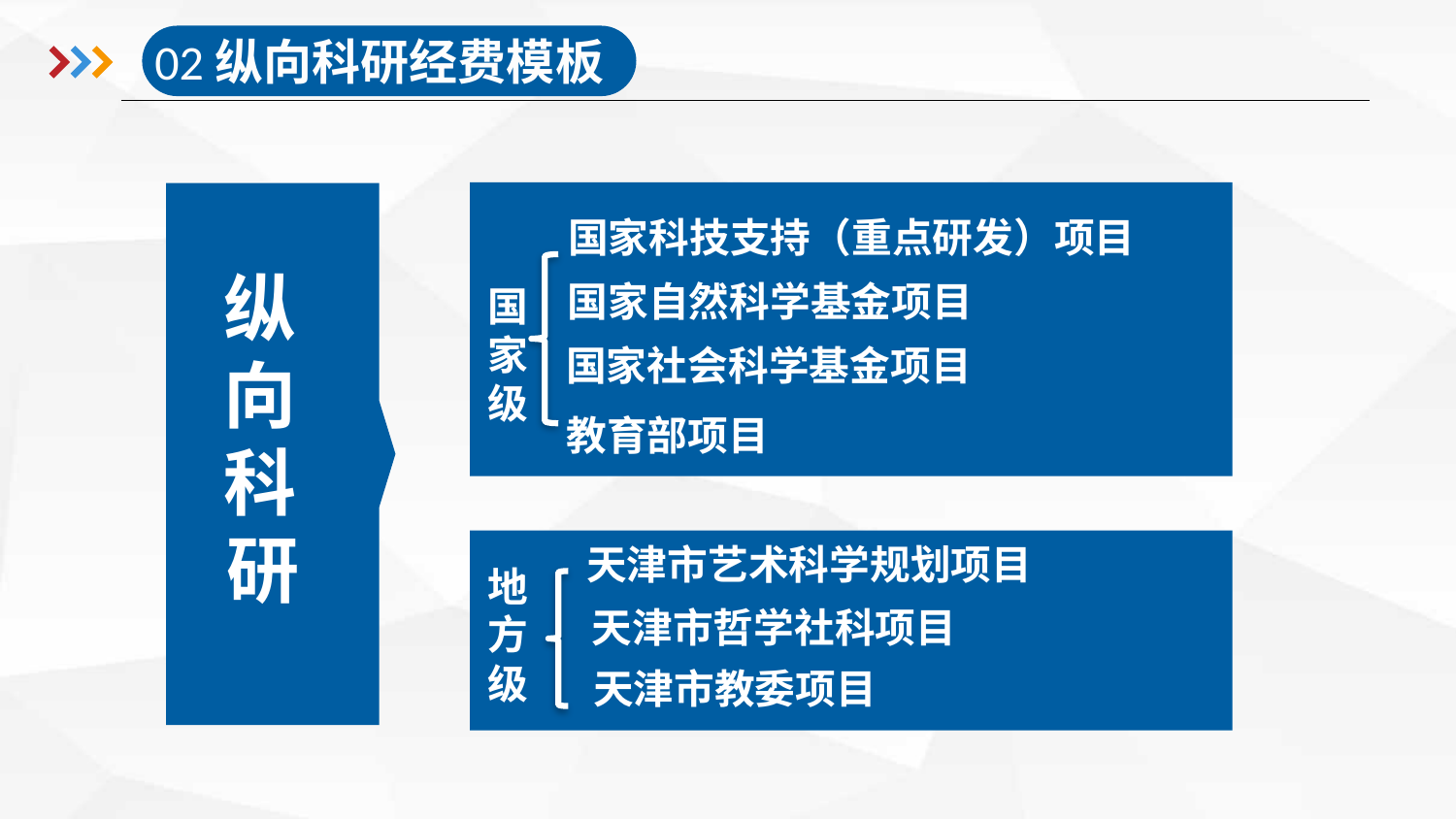

02纵向科研经费模板

国家科技支持（重点研发）项目

纵向科研
国家级
国家自然科学基金项目

国家社会科学基金项目
教育部项目

天津市艺术科学规划项目
地方级

天津市哲学社科项目
天津市教委项目